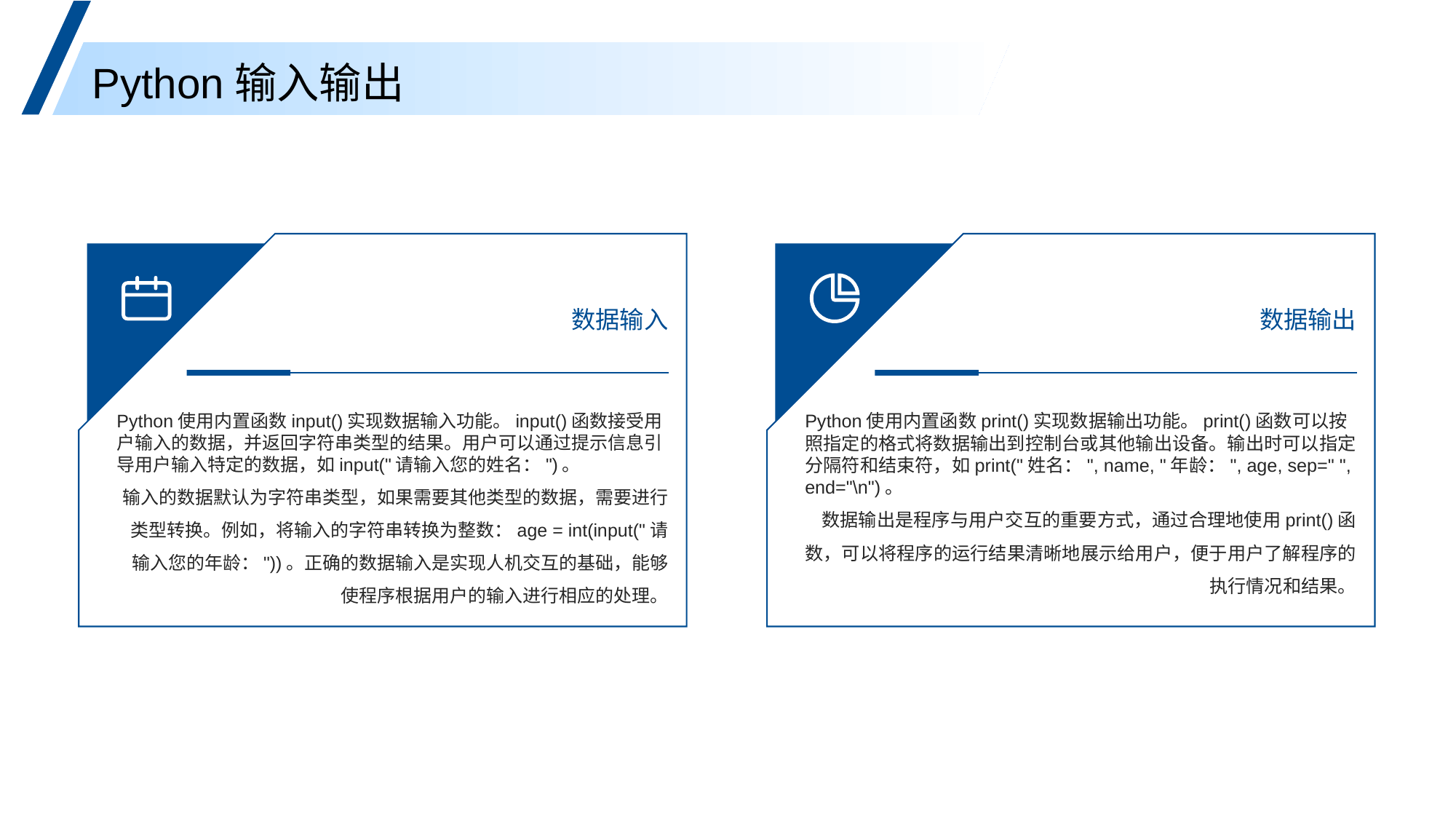

Python输入输出

数据输入
数据输出

Python使用内置函数input()实现数据输入功能。input()函数接受用户输入的数据，并返回字符串类型的结果。用户可以通过提示信息引导用户输入特定的数据，如input("请输入您的姓名：")。
输入的数据默认为字符串类型，如果需要其他类型的数据，需要进行类型转换。例如，将输入的字符串转换为整数：age = int(input("请输入您的年龄："))。正确的数据输入是实现人机交互的基础，能够使程序根据用户的输入进行相应的处理。
Python使用内置函数print()实现数据输出功能。print()函数可以按照指定的格式将数据输出到控制台或其他输出设备。输出时可以指定分隔符和结束符，如print("姓名：", name, "年龄：", age, sep=" ", end="\n")。
数据输出是程序与用户交互的重要方式，通过合理地使用print()函数，可以将程序的运行结果清晰地展示给用户，便于用户了解程序的执行情况和结果。